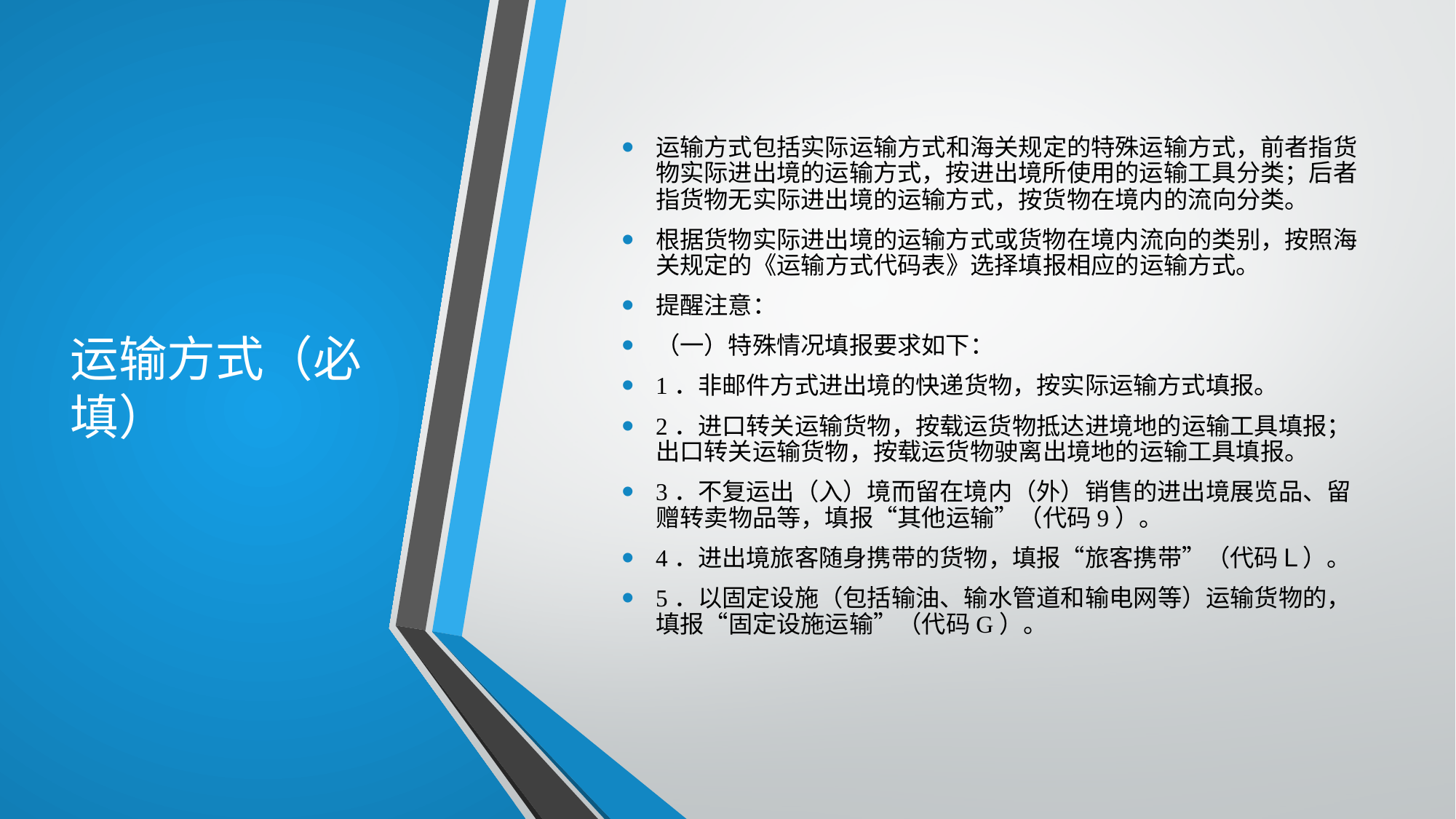

# 运输方式（必填）
运输方式包括实际运输方式和海关规定的特殊运输方式，前者指货物实际进出境的运输方式，按进出境所使用的运输工具分类；后者指货物无实际进出境的运输方式，按货物在境内的流向分类。
根据货物实际进出境的运输方式或货物在境内流向的类别，按照海关规定的《运输方式代码表》选择填报相应的运输方式。
提醒注意：
（一）特殊情况填报要求如下：
1．非邮件方式进出境的快递货物，按实际运输方式填报。
2．进口转关运输货物，按载运货物抵达进境地的运输工具填报；出口转关运输货物，按载运货物驶离出境地的运输工具填报。
3．不复运出（入）境而留在境内（外）销售的进出境展览品、留赠转卖物品等，填报“其他运输”（代码9）。
4．进出境旅客随身携带的货物，填报“旅客携带”（代码Ｌ）。
5．以固定设施（包括输油、输水管道和输电网等）运输货物的，填报“固定设施运输”（代码G）。